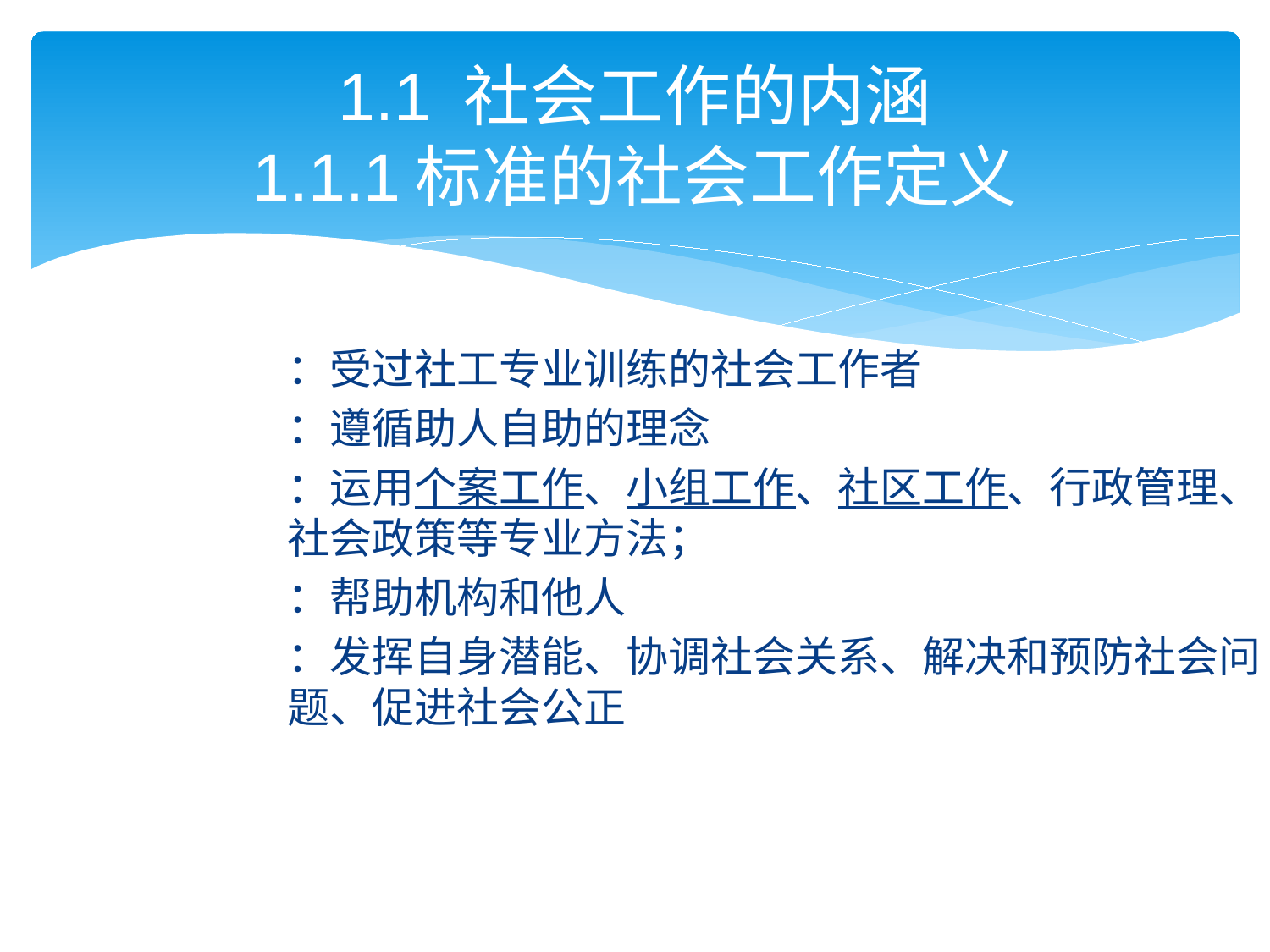

# 1.1 社会工作的内涵 1.1.1标准的社会工作定义
：受过社工专业训练的社会工作者
：遵循助人自助的理念
：运用个案工作、小组工作、社区工作、行政管理、社会政策等专业方法；
：帮助机构和他人
：发挥自身潜能、协调社会关系、解决和预防社会问题、促进社会公正